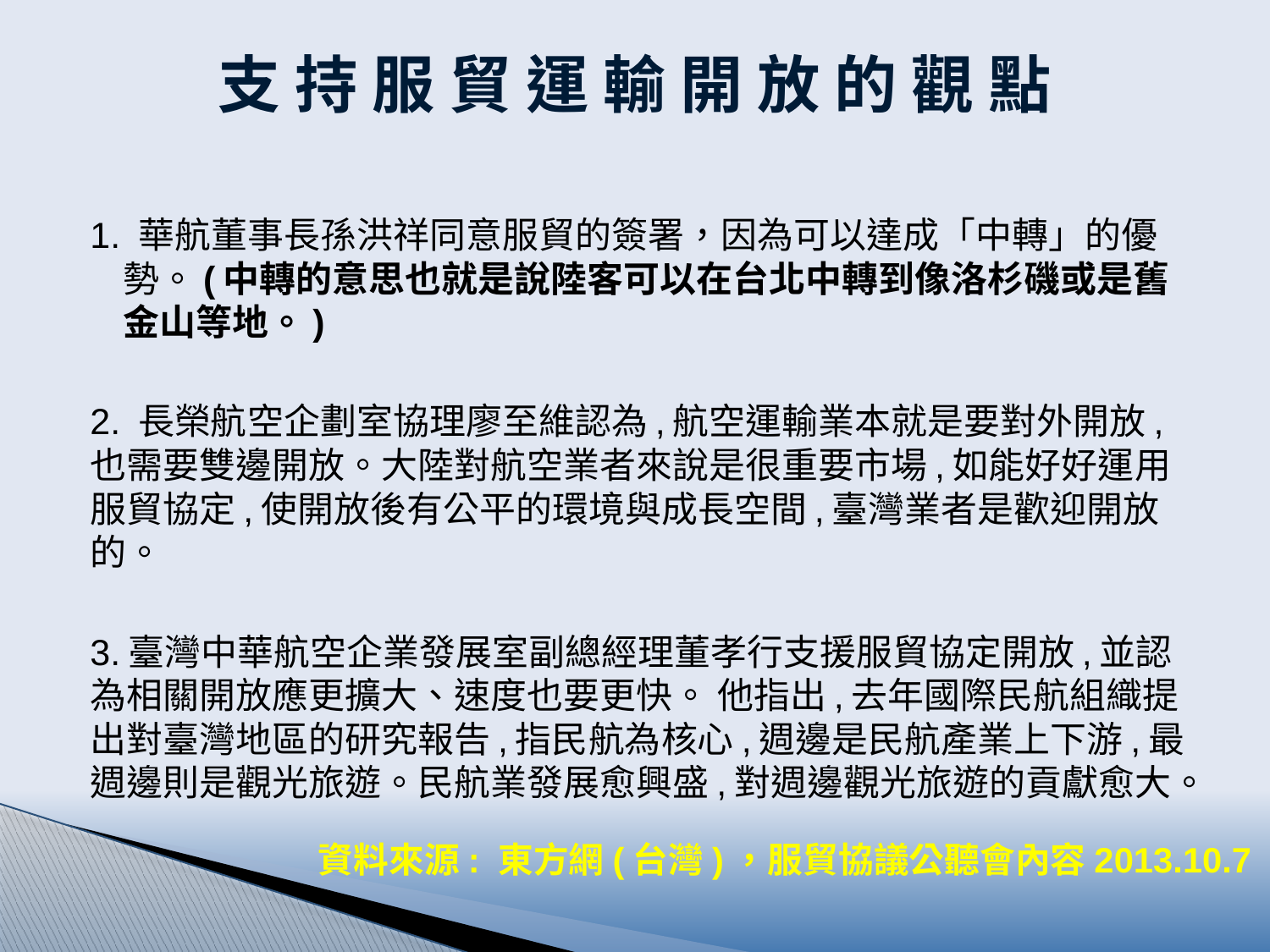

# 支 持 服 貿 運 輸 開 放 的 觀 點
1. 華航董事長孫洪祥同意服貿的簽署，因為可以達成「中轉」的優勢。(中轉的意思也就是說陸客可以在台北中轉到像洛杉磯或是舊金山等地。)

2. 長榮航空企劃室協理廖至維認為,航空運輸業本就是要對外開放,也需要雙邊開放。大陸對航空業者來說是很重要市場,如能好好運用服貿協定,使開放後有公平的環境與成長空間,臺灣業者是歡迎開放的。

3.臺灣中華航空企業發展室副總經理董孝行支援服貿協定開放,並認為相關開放應更擴大、速度也要更快。 他指出,去年國際民航組織提出對臺灣地區的研究報告,指民航為核心,週邊是民航產業上下游,最週邊則是觀光旅遊。民航業發展愈興盛,對週邊觀光旅遊的貢獻愈大。

資料來源: 東方網(台灣)，服貿協議公聽會內容2013.10.7